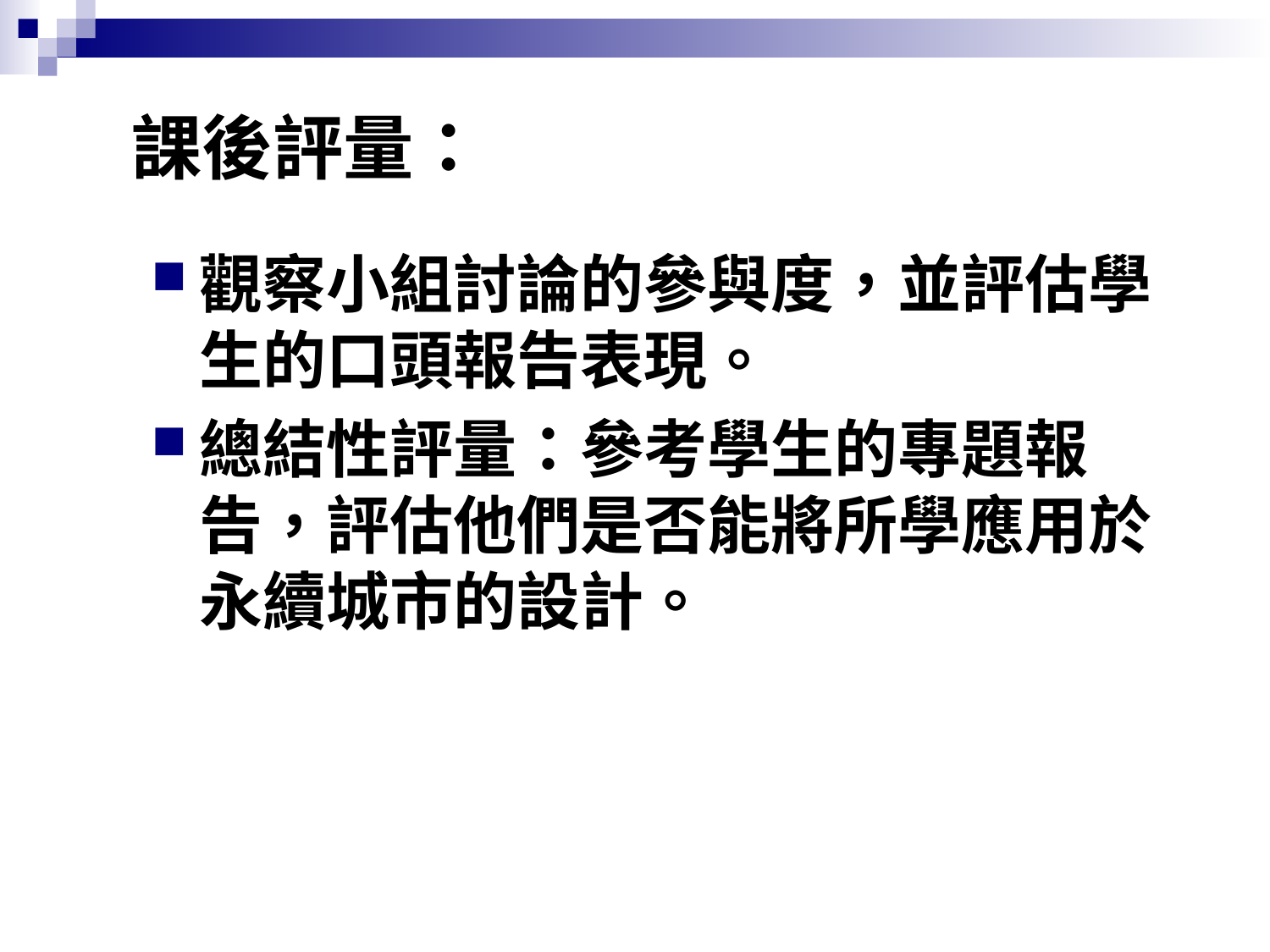

# 課後評量：
觀察小組討論的參與度，並評估學生的口頭報告表現。
總結性評量：參考學生的專題報告，評估他們是否能將所學應用於永續城市的設計。